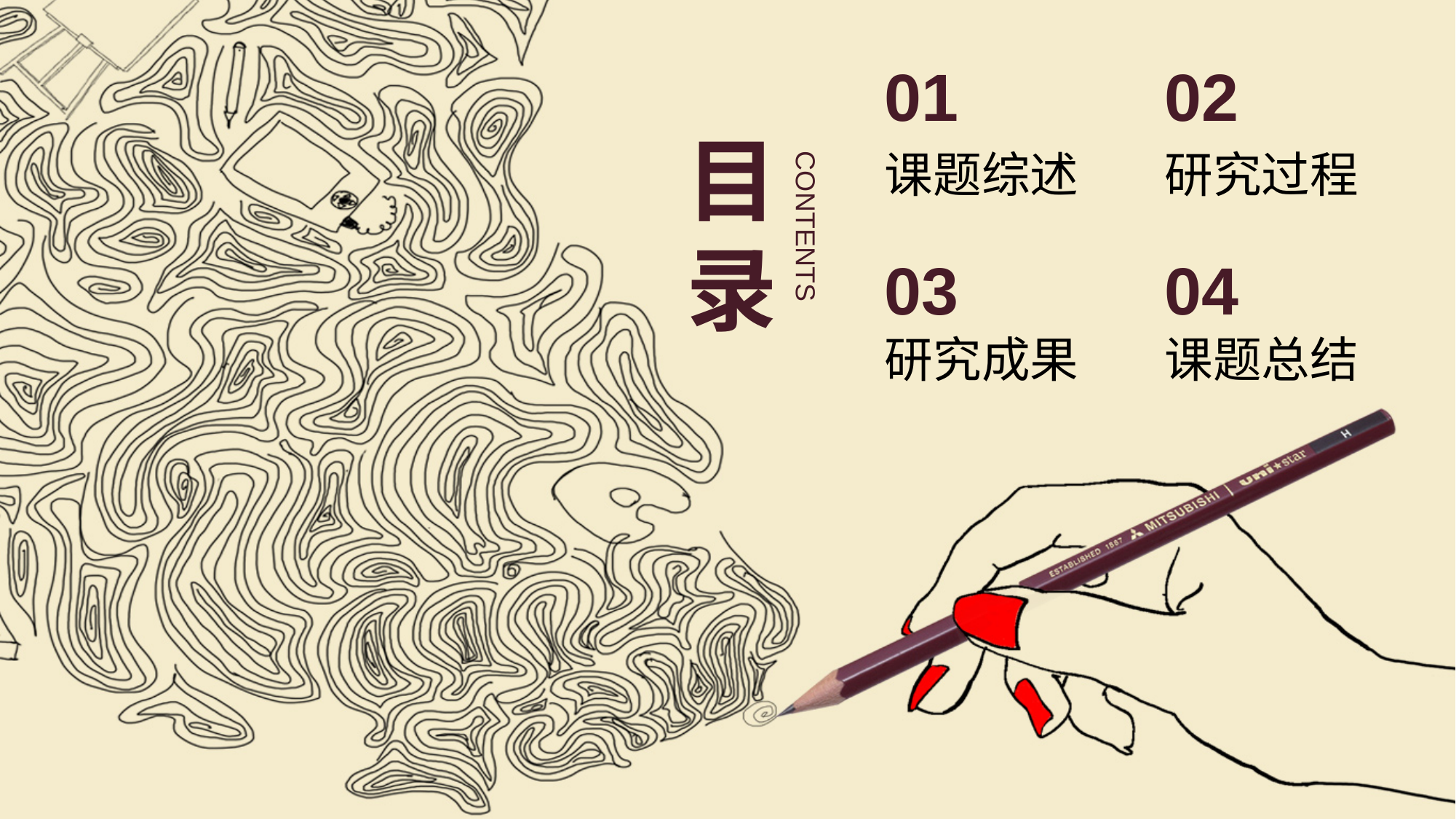

01
02
目录
CONTENTS
课题综述
研究过程
03
04
研究成果
课题总结